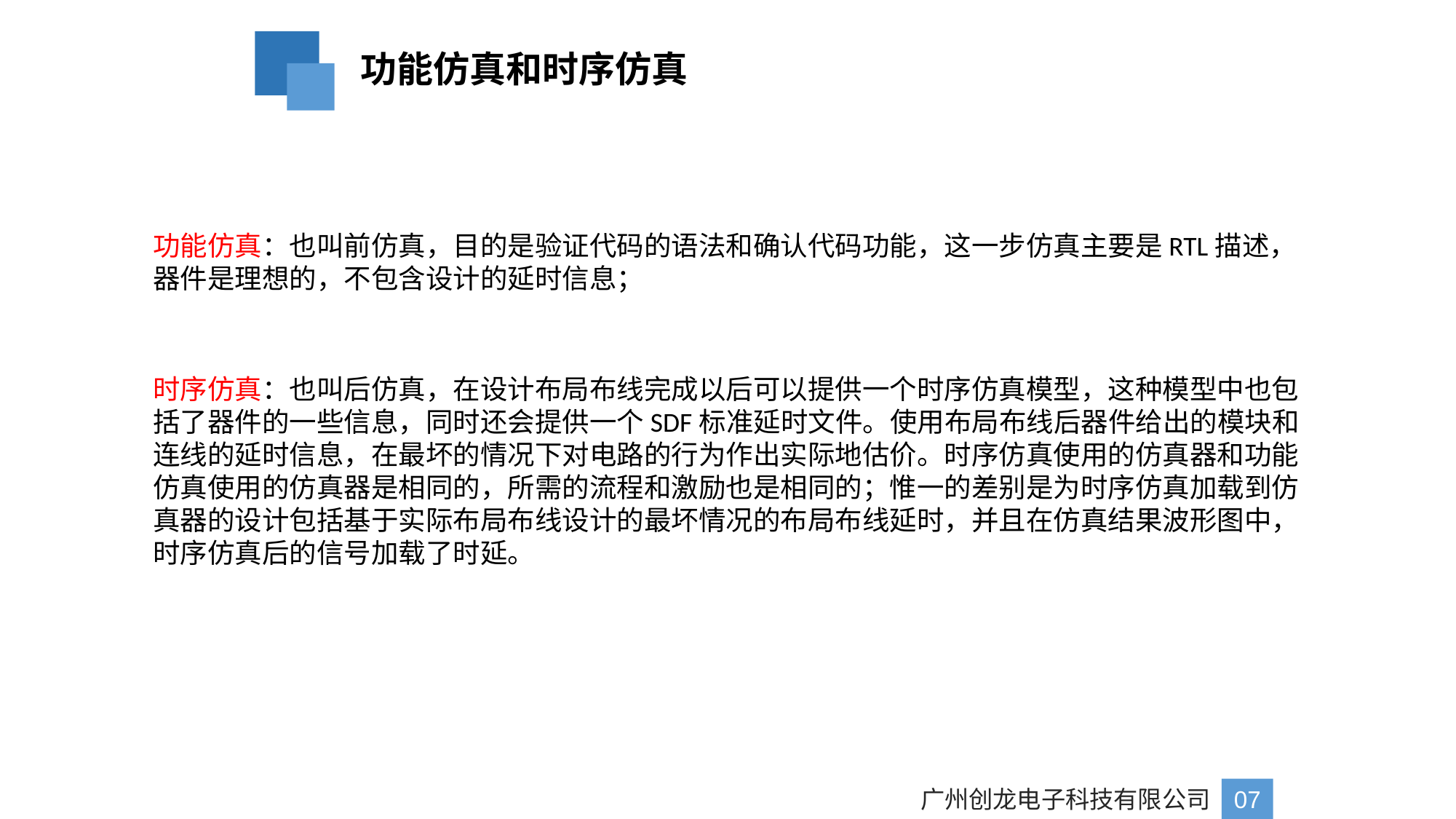

功能仿真和时序仿真
功能仿真：也叫前仿真，目的是验证代码的语法和确认代码功能，这一步仿真主要是RTL描述，器件是理想的，不包含设计的延时信息；

时序仿真：也叫后仿真，在设计布局布线完成以后可以提供一个时序仿真模型，这种模型中也包括了器件的一些信息，同时还会提供一个SDF标准延时文件。使用布局布线后器件给出的模块和连线的延时信息，在最坏的情况下对电路的行为作出实际地估价。时序仿真使用的仿真器和功能仿真使用的仿真器是相同的，所需的流程和激励也是相同的；惟一的差别是为时序仿真加载到仿真器的设计包括基于实际布局布线设计的最坏情况的布局布线延时，并且在仿真结果波形图中，时序仿真后的信号加载了时延。

广州创龙电子科技有限公司
07